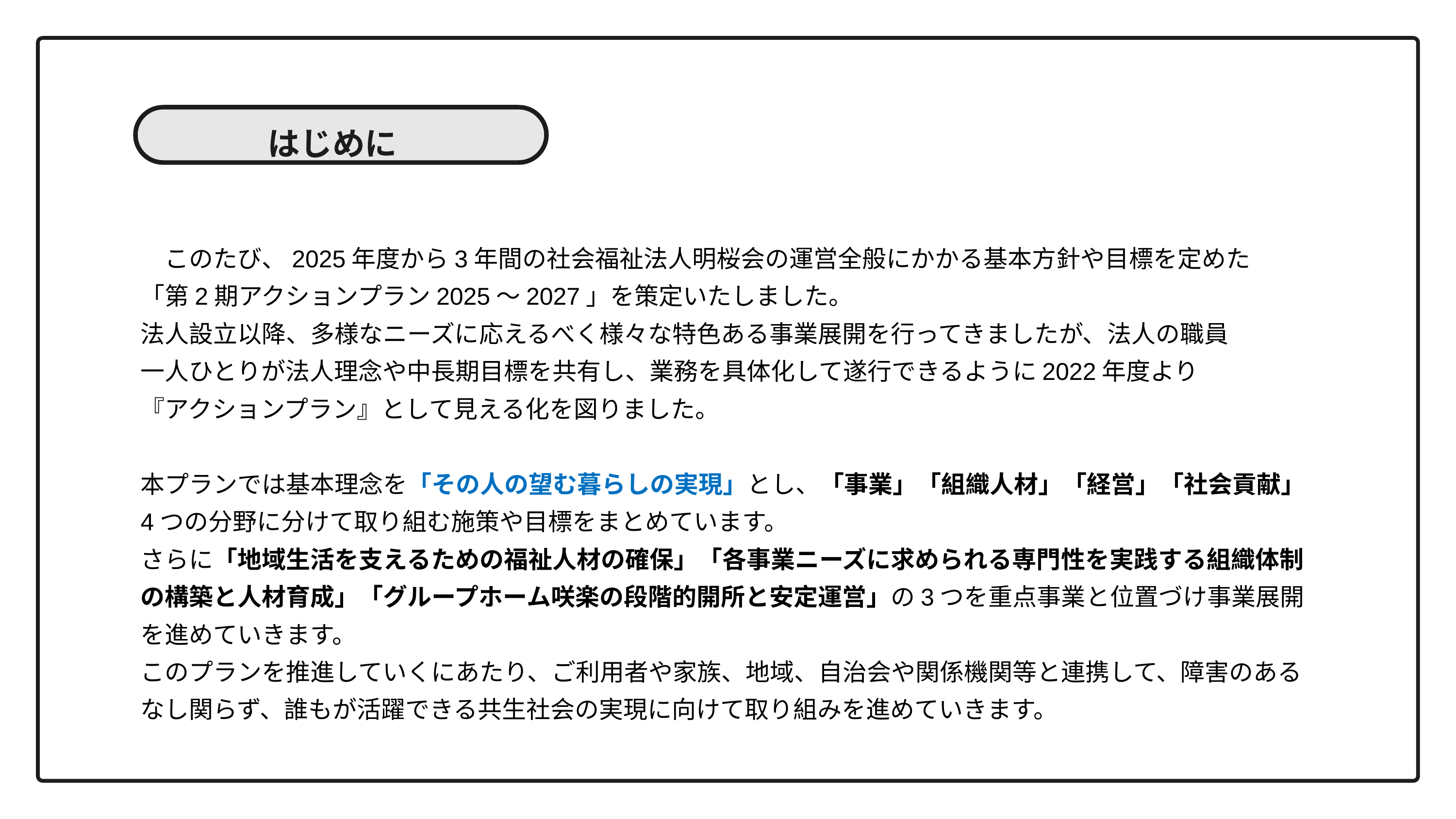

はじめに

　このたび、2025年度から3年間の社会福祉法人明桜会の運営全般にかかる基本方針や目標を定めた
「第2期アクションプラン2025～2027」を策定いたしました。
法人設立以降、多様なニーズに応えるべく様々な特色ある事業展開を行ってきましたが、法人の職員
一人ひとりが法人理念や中長期目標を共有し、業務を具体化して遂行できるように2022年度より
『アクションプラン』として見える化を図りました。

本プランでは基本理念を「その人の望む暮らしの実現」とし、「事業」「組織人材」「経営」「社会貢献」
4つの分野に分けて取り組む施策や目標をまとめています。
さらに「地域生活を支えるための福祉人材の確保」「各事業ニーズに求められる専門性を実践する組織体制の構築と人材育成」「グループホーム咲楽の段階的開所と安定運営」の3つを重点事業と位置づけ事業展開を進めていきます。
このプランを推進していくにあたり、ご利用者や家族、地域、自治会や関係機関等と連携して、障害のあるなし関らず、誰もが活躍できる共生社会の実現に向けて取り組みを進めていきます。